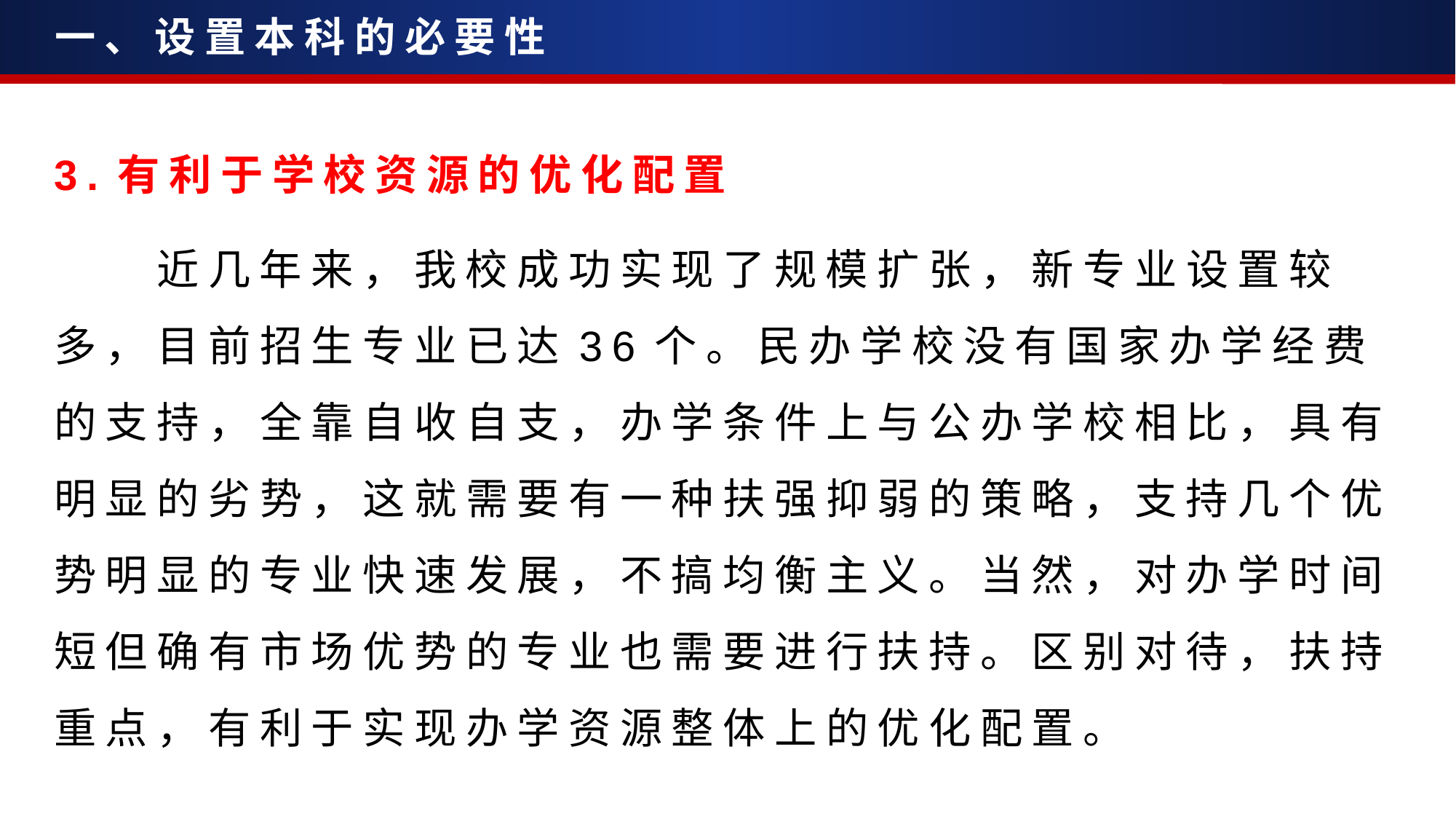

# 一、设置本科的必要性
3.有利于学校资源的优化配置
     近几年来，我校成功实现了规模扩张，新专业设置较多，目前招生专业已达36个。民办学校没有国家办学经费的支持，全靠自收自支，办学条件上与公办学校相比，具有明显的劣势，这就需要有一种扶强抑弱的策略，支持几个优势明显的专业快速发展，不搞均衡主义。当然，对办学时间短但确有市场优势的专业也需要进行扶持。区别对待，扶持重点，有利于实现办学资源整体上的优化配置。